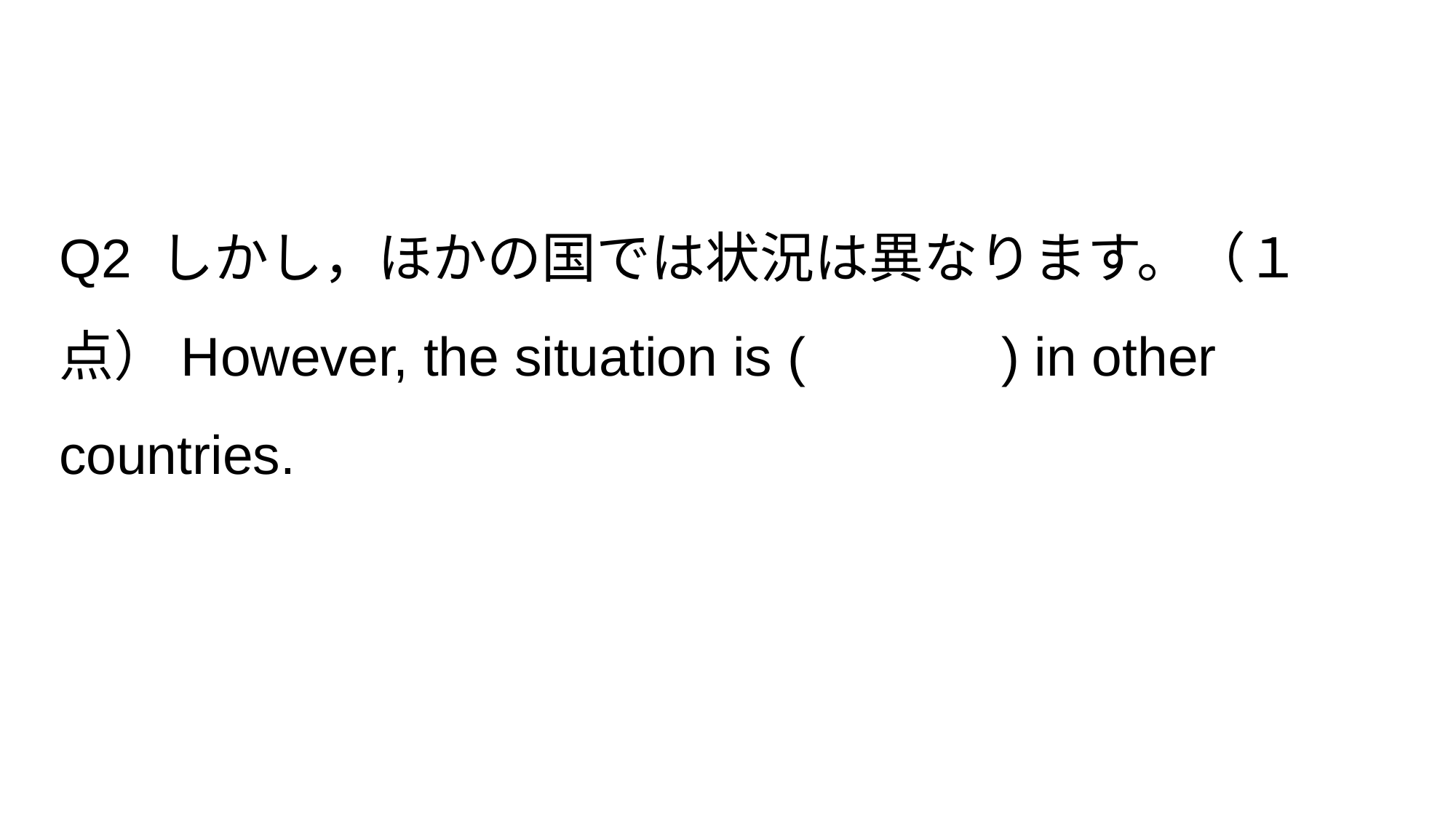

Q2 しかし，ほかの国では状況は異なります。（１点）However, the situation is (             ) in other countries.